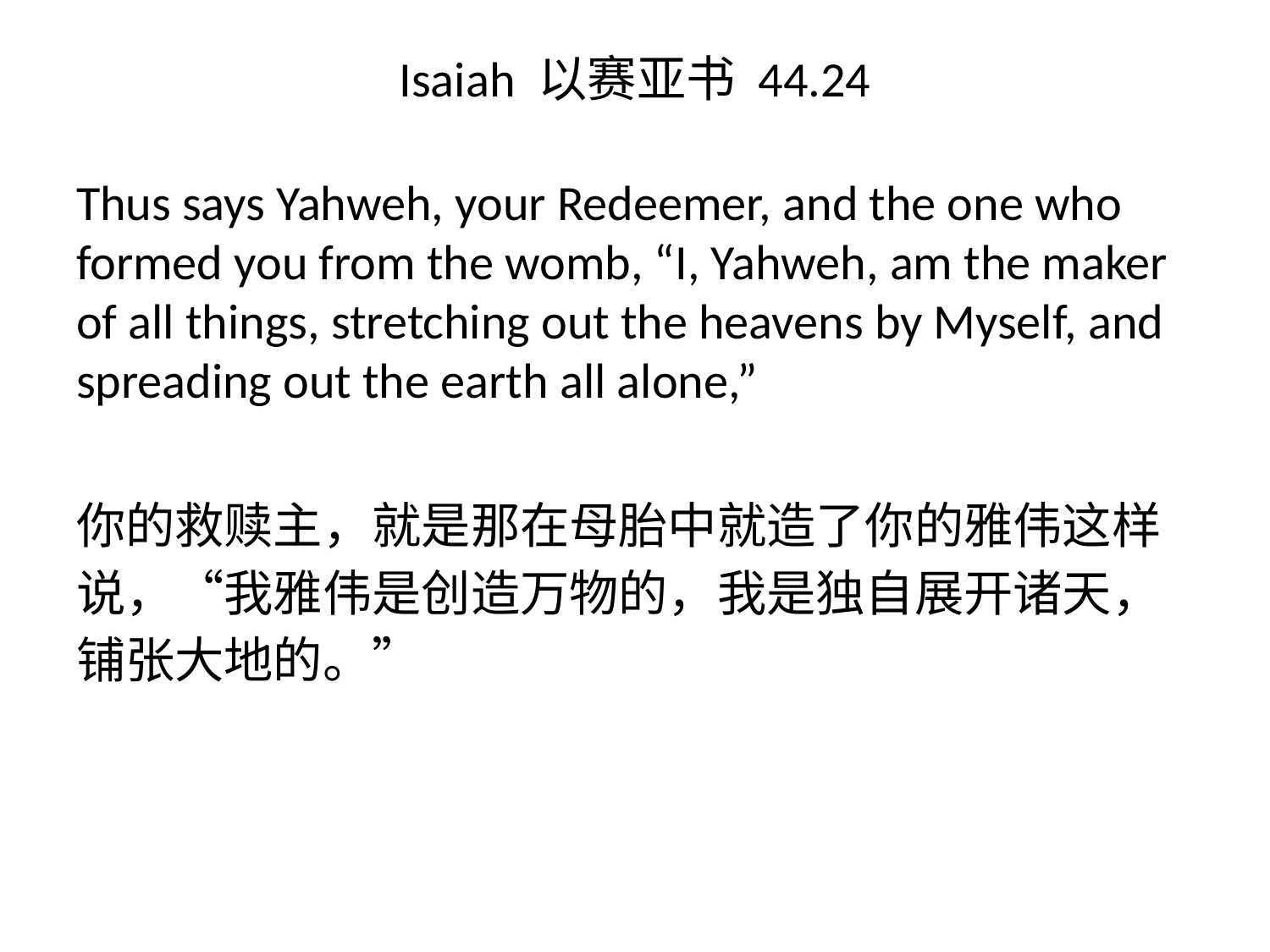

# Isaiah 以赛亚书 44.24
Thus says Yahweh, your Redeemer, and the one who formed you from the womb, “I, Yahweh, am the maker of all things, stretching out the heavens by Myself, and spreading out the earth all alone,”

你的救赎主，就是那在母胎中就造了你的雅伟这样说，“我雅伟是创造万物的，我是独自展开诸天，铺张大地的。”